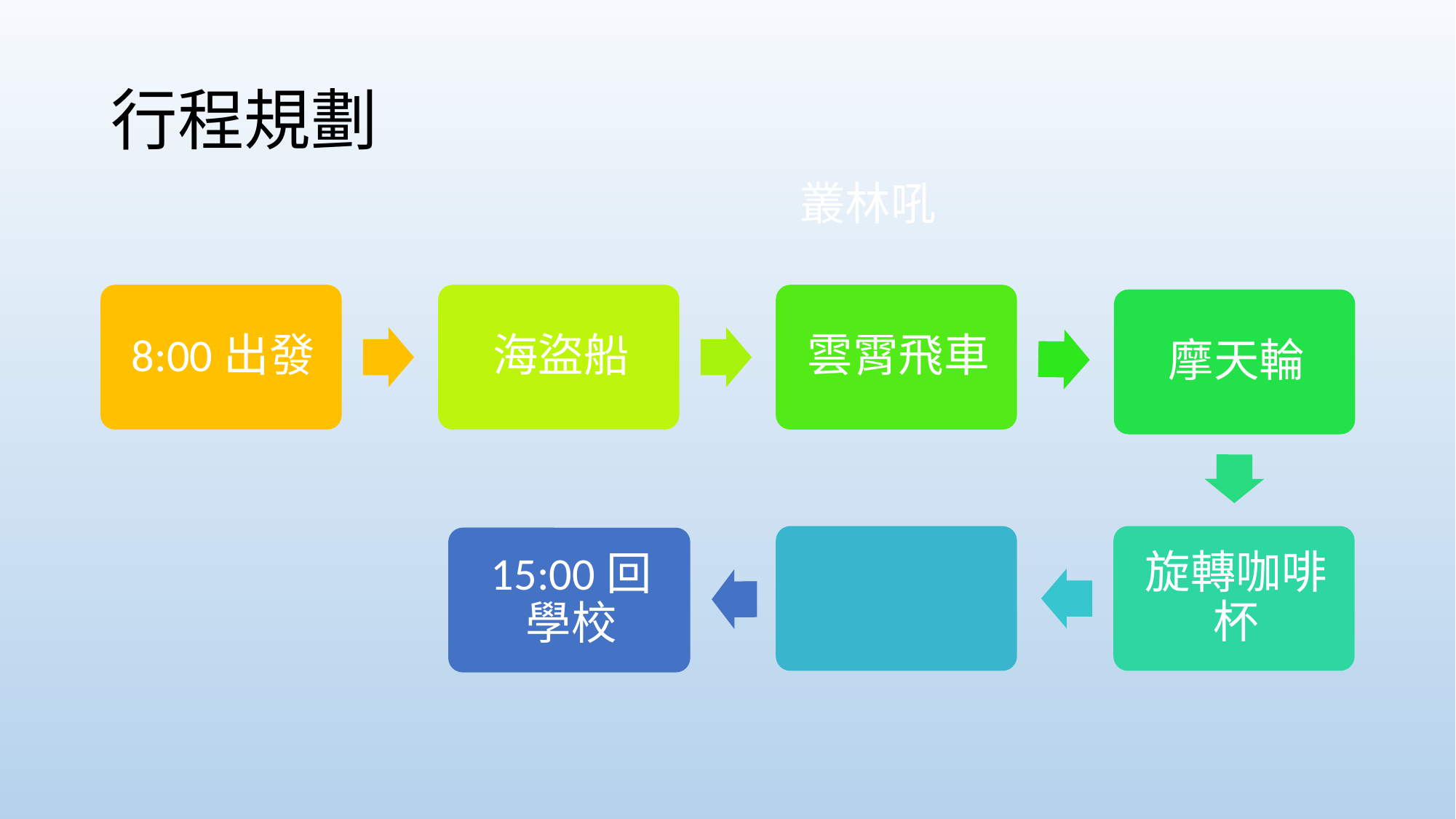

# 行程規劃
8:00出發

海盜船

雲霄飛車

摩天輪

旋轉咖啡杯

叢林吼                                                                                                                                                                                                                                                                                                                吼樹屋

15:00回學校